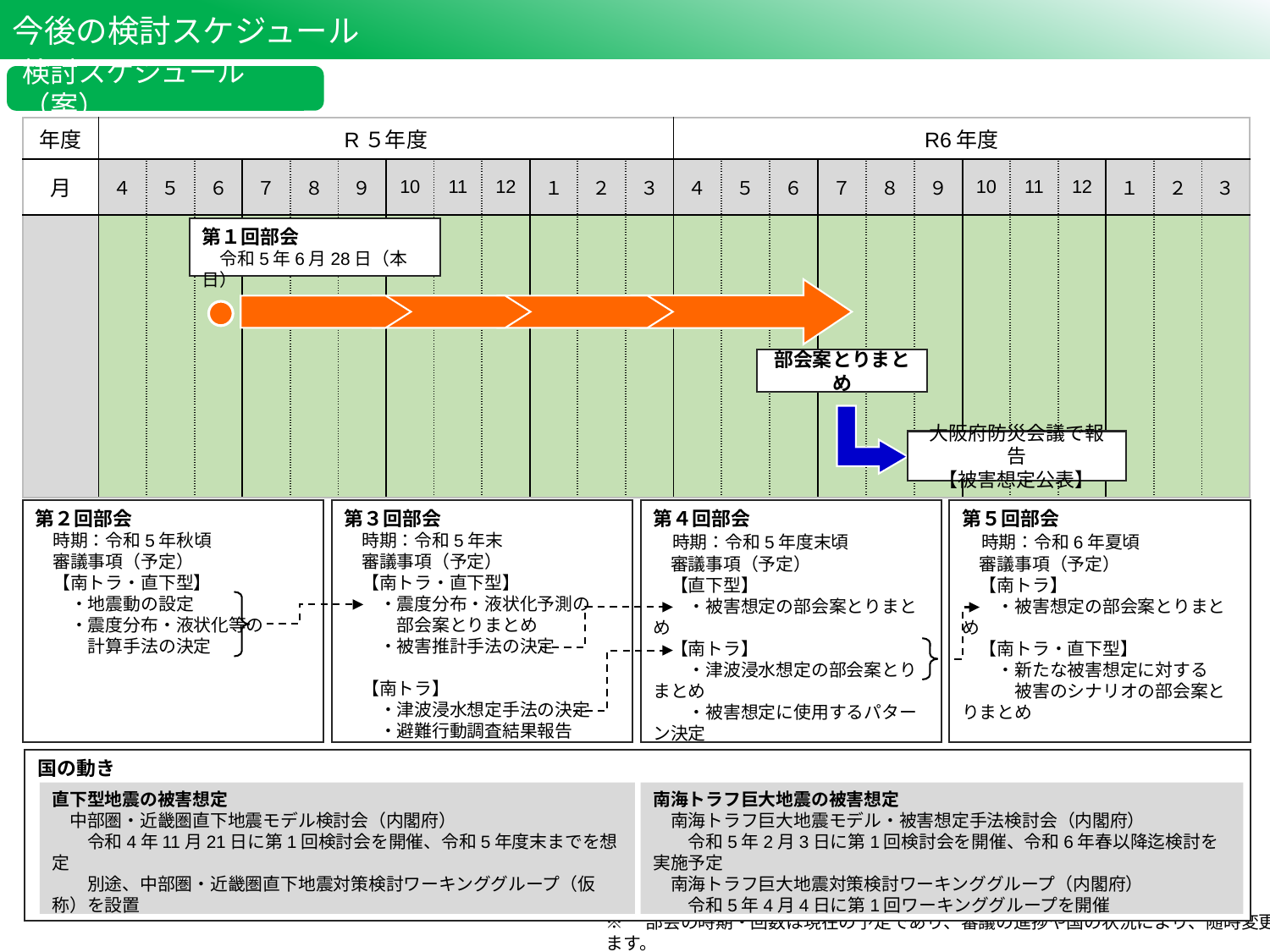

今後の検討スケジュール
検討スケジュール（案）
| 年度 | R５年度 |  |  |  |  |  |  |  |  |  |  |  | R6年度 |  |  |  |  |  |  |  |  |  |  |  |
| --- | --- | --- | --- | --- | --- | --- | --- | --- | --- | --- | --- | --- | --- | --- | --- | --- | --- | --- | --- | --- | --- | --- | --- | --- |
| 月 | ４ | ５ | ６ | ７ | ８ | ９ | 10 | 11 | 12 | １ | ２ | ３ | ４ | ５ | ６ | ７ | ８ | ９ | 10 | 11 | 12 | １ | ２ | ３ |
|  |  |  |  |  |  |  |  |  |  |  |  |  |  |  |  |  |  |  |  |  |  |  |  |  |
第１回部会
　令和5年6月28日（本日）

部会案とりまとめ

大阪府防災会議で報告
【被害想定公表】
第３回部会
　時期：令和5年末
　審議事項（予定）
　【南トラ・直下型】
　　・震度分布・液状化予測の
　　　部会案とりまとめ
　　・被害推計手法の決定

　【南トラ】
　　・津波浸水想定手法の決定
　　・避難行動調査結果報告
第２回部会
　時期：令和5年秋頃
　審議事項（予定）
　【南トラ・直下型】
　　・地震動の設定
　　・震度分布・液状化等の
　　　計算手法の決定

第４回部会
　時期：令和5年度末頃
　審議事項（予定）
　【直下型】
　　・被害想定の部会案とりまとめ
　【南トラ】
　　・津波浸水想定の部会案とりまとめ
　　・被害想定に使用するパターン決定
第５回部会
　時期：令和6年夏頃
　審議事項（予定）
　【南トラ】
　　・被害想定の部会案とりまとめ
　【南トラ・直下型】
　　・新たな被害想定に対する
　　　被害のシナリオの部会案とりまとめ

国の動き

直下型地震の被害想定
　中部圏・近畿圏直下地震モデル検討会（内閣府）
　　令和4年11月21日に第1回検討会を開催、令和5年度末までを想定
　　別途、中部圏・近畿圏直下地震対策検討ワーキンググループ（仮称）を設置
南海トラフ巨大地震の被害想定
　南海トラフ巨大地震モデル・被害想定手法検討会（内閣府）
　　令和5年2月3日に第1回検討会を開催、令和6年春以降迄検討を実施予定
　南海トラフ巨大地震対策検討ワーキンググループ（内閣府）
　　令和5年4月4日に第1回ワーキンググループを開催
※　部会の時期・回数は現在の予定であり、審議の進捗や国の状況により、随時変更します。